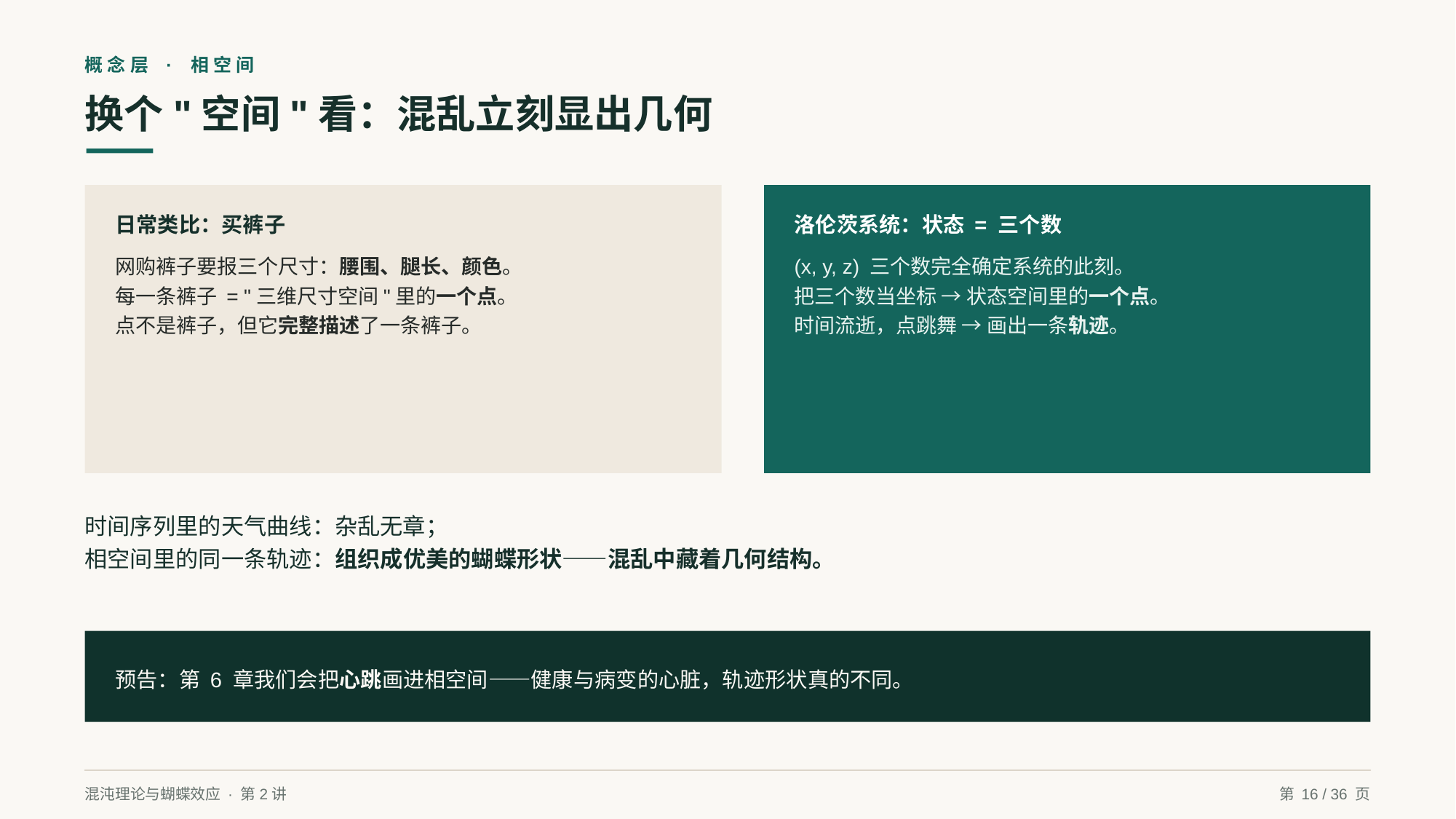

概念层 · 相空间
换个"空间"看：混乱立刻显出几何

日常类比：买裤子
网购裤子要报三个尺寸：腰围、腿长、颜色。
每一条裤子 = "三维尺寸空间"里的一个点。
点不是裤子，但它完整描述了一条裤子。
洛伦茨系统：状态 = 三个数
(x, y, z) 三个数完全确定系统的此刻。
把三个数当坐标 → 状态空间里的一个点。
时间流逝，点跳舞 → 画出一条轨迹。
时间序列里的天气曲线：杂乱无章；
相空间里的同一条轨迹：组织成优美的蝴蝶形状——混乱中藏着几何结构。

预告：第 6 章我们会把心跳画进相空间——健康与病变的心脏，轨迹形状真的不同。

混沌理论与蝴蝶效应 · 第2讲
第 16 / 36 页